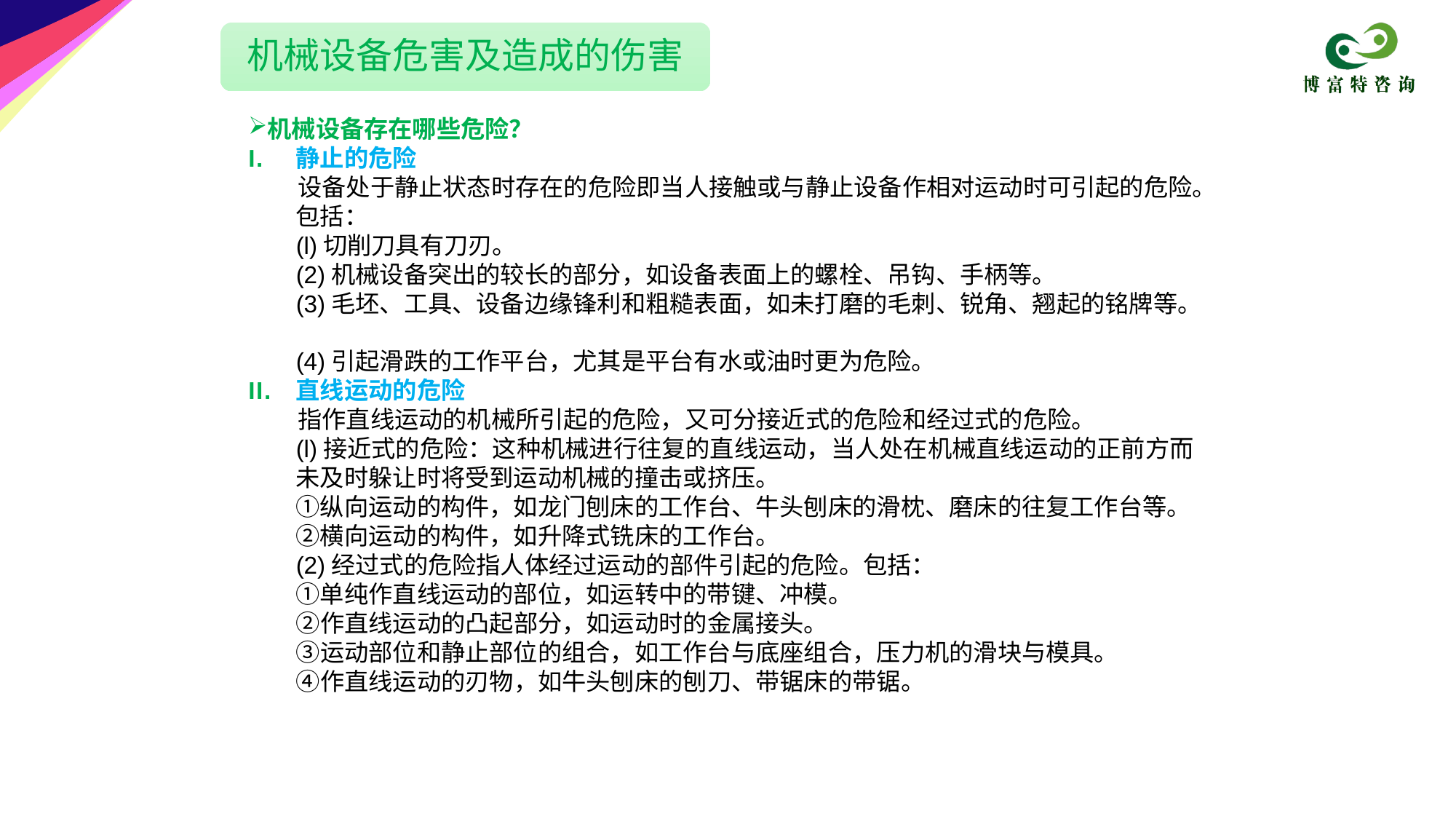

机械设备危害及造成的伤害
机械设备存在哪些危险？
静止的危险
        设备处于静止状态时存在的危险即当人接触或与静止设备作相对运动时可引起的危险。包括：
(l)切削刀具有刀刃。
(2)机械设备突出的较长的部分，如设备表面上的螺栓、吊钩、手柄等。
(3)毛坯、工具、设备边缘锋利和粗糙表面，如未打磨的毛刺、锐角、翘起的铭牌等。
(4)引起滑跌的工作平台，尤其是平台有水或油时更为危险。
直线运动的危险
        指作直线运动的机械所引起的危险，又可分接近式的危险和经过式的危险。
(l)接近式的危险：这种机械进行往复的直线运动，当人处在机械直线运动的正前方而未及时躲让时将受到运动机械的撞击或挤压。
①纵向运动的构件，如龙门刨床的工作台、牛头刨床的滑枕、磨床的往复工作台等。
②横向运动的构件，如升降式铣床的工作台。
(2)经过式的危险指人体经过运动的部件引起的危险。包括：
①单纯作直线运动的部位，如运转中的带键、冲模。
②作直线运动的凸起部分，如运动时的金属接头。
③运动部位和静止部位的组合，如工作台与底座组合，压力机的滑块与模具。
④作直线运动的刃物，如牛头刨床的刨刀、带锯床的带锯。